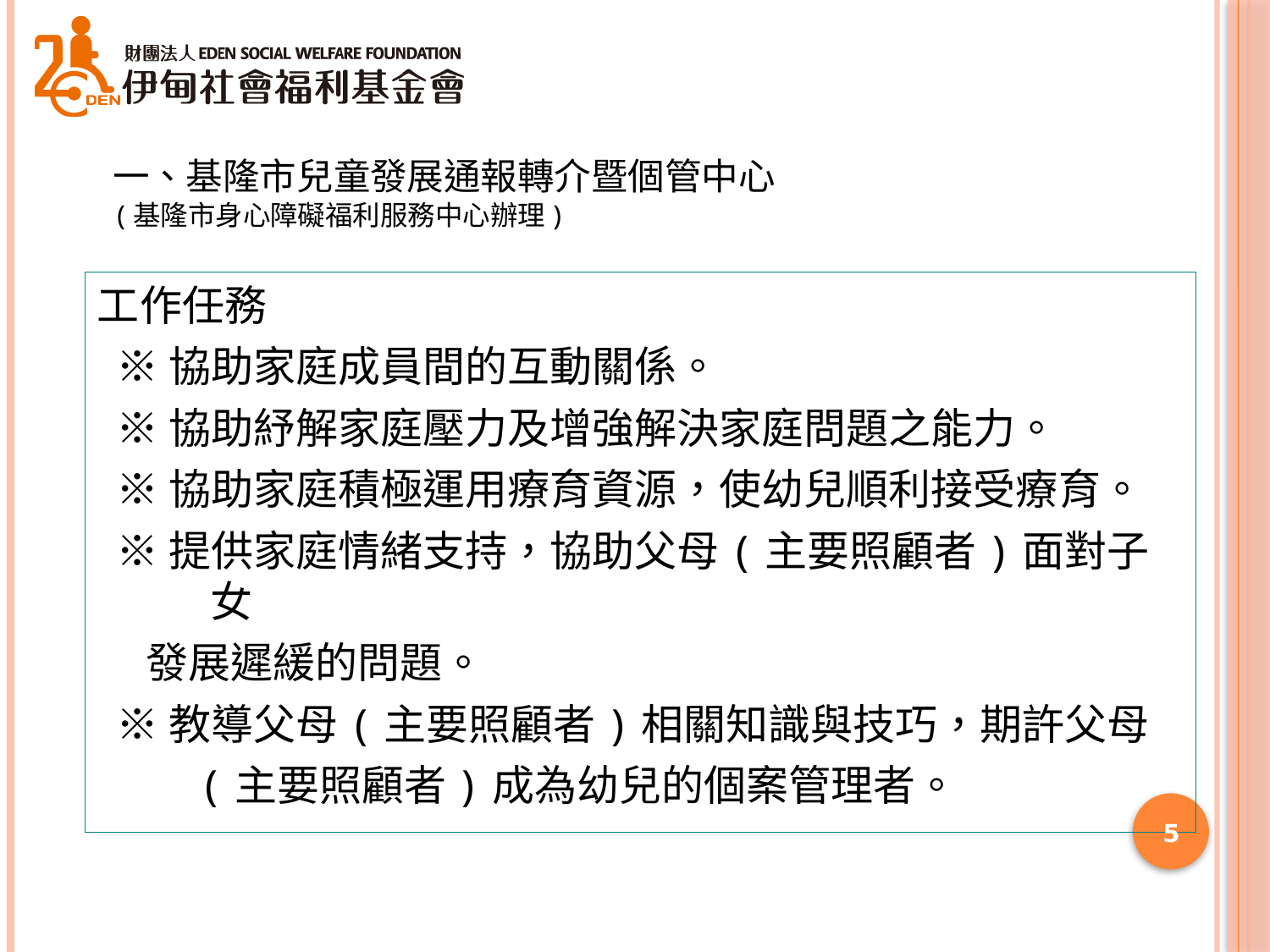

# 一、基隆市兒童發展通報轉介暨個管中心 (基隆市身心障礙福利服務中心辦理)
工作任務
  ※協助家庭成員間的互動關係。
  ※協助紓解家庭壓力及增強解決家庭問題之能力。
  ※協助家庭積極運用療育資源，使幼兒順利接受療育。
  ※提供家庭情緒支持，協助父母(主要照顧者)面對子女
    發展遲緩的問題。
  ※教導父母(主要照顧者)相關知識與技巧，期許父母
    (主要照顧者)成為幼兒的個案管理者。
5